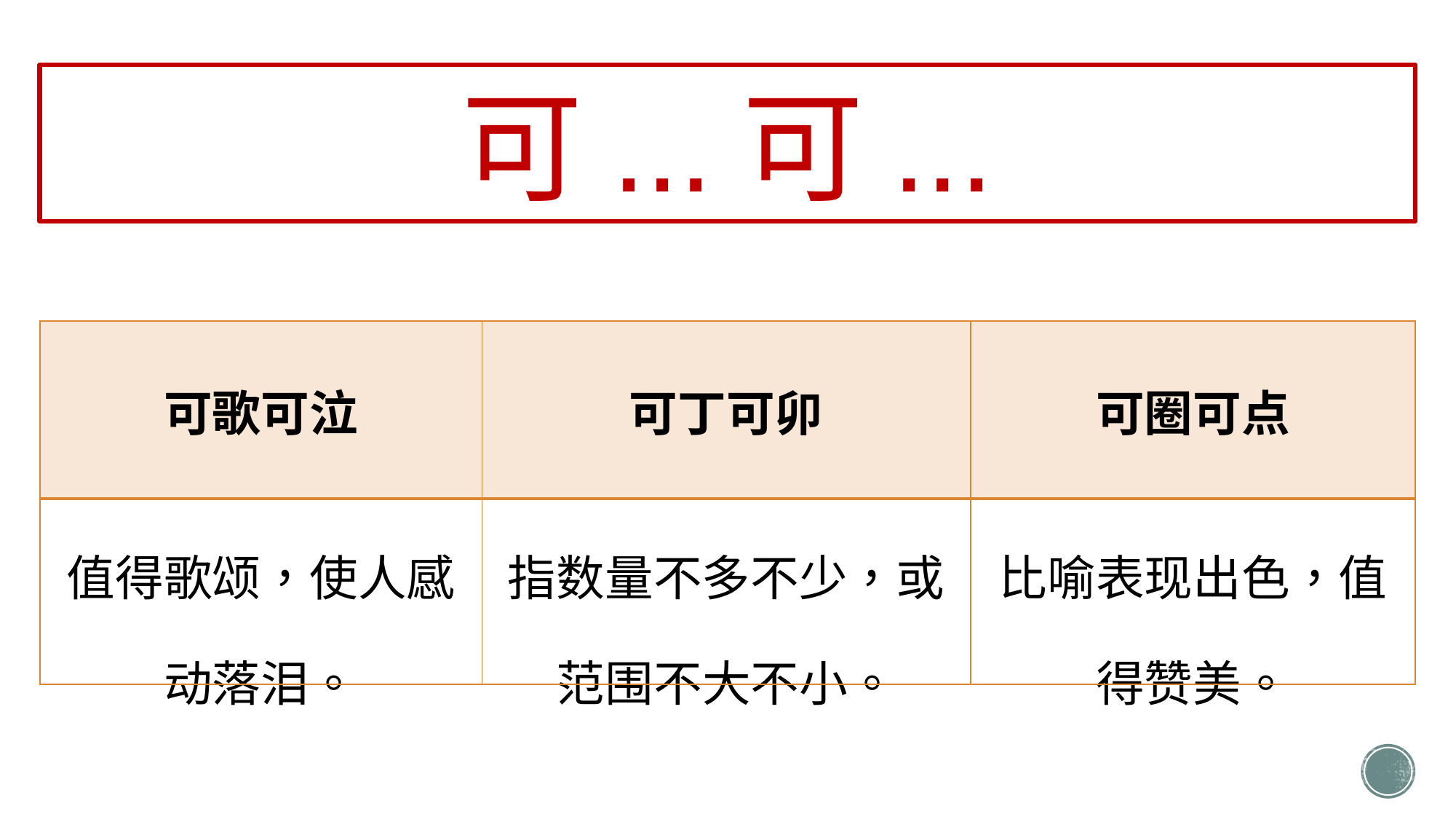

可...可...
| 可歌可泣 | 可丁可卯 | 可圈可点 |
| --- | --- | --- |
| 值得歌颂，使人感动落泪。 | 指数量不多不少，或范围不大不小。 | 比喻表现出色，值得赞美。 |